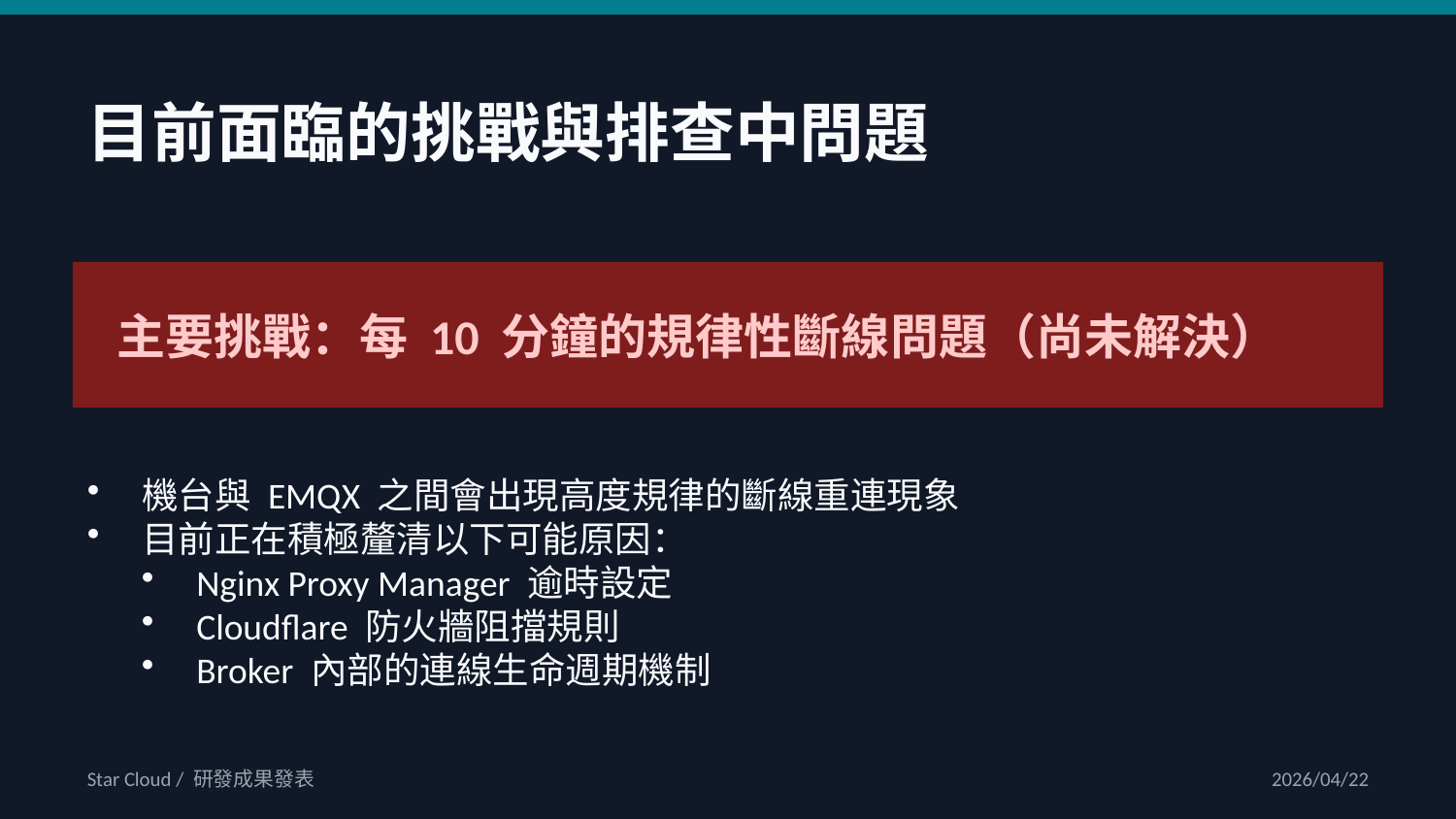

目前面臨的挑戰與排查中問題

主要挑戰：每 10 分鐘的規律性斷線問題（尚未解決）
機台與 EMQX 之間會出現高度規律的斷線重連現象
目前正在積極釐清以下可能原因：
Nginx Proxy Manager 逾時設定
Cloudflare 防火牆阻擋規則
Broker 內部的連線生命週期機制